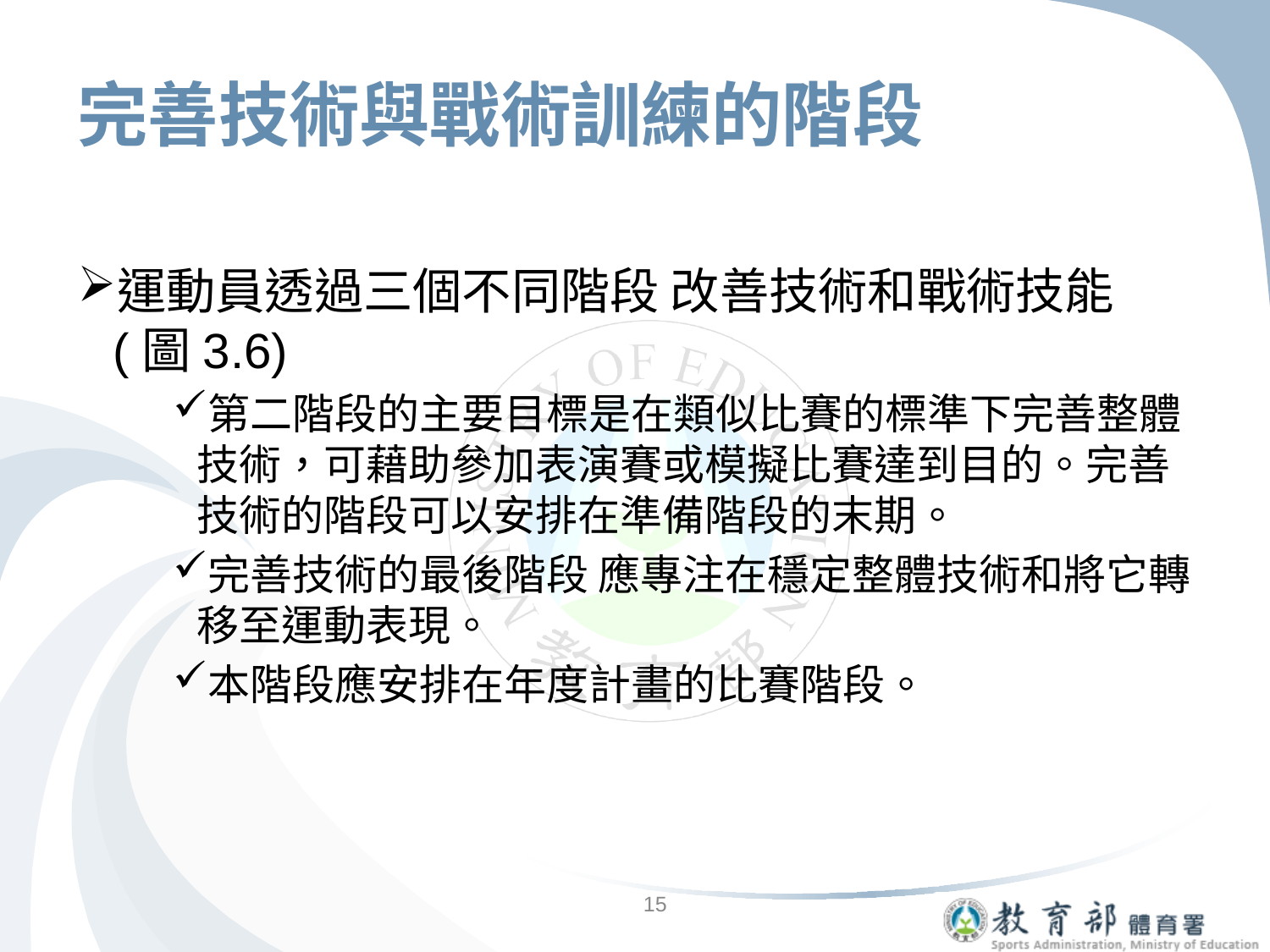

# 完善技術與戰術訓練的階段
運動員透過三個不同階段 改善技術和戰術技能 (圖3.6)
第二階段的主要目標是在類似比賽的標準下完善整體技術，可藉助參加表演賽或模擬比賽達到目的。完善技術的階段可以安排在準備階段的末期。
完善技術的最後階段 應專注在穩定整體技術和將它轉移至運動表現。
本階段應安排在年度計畫的比賽階段。
15